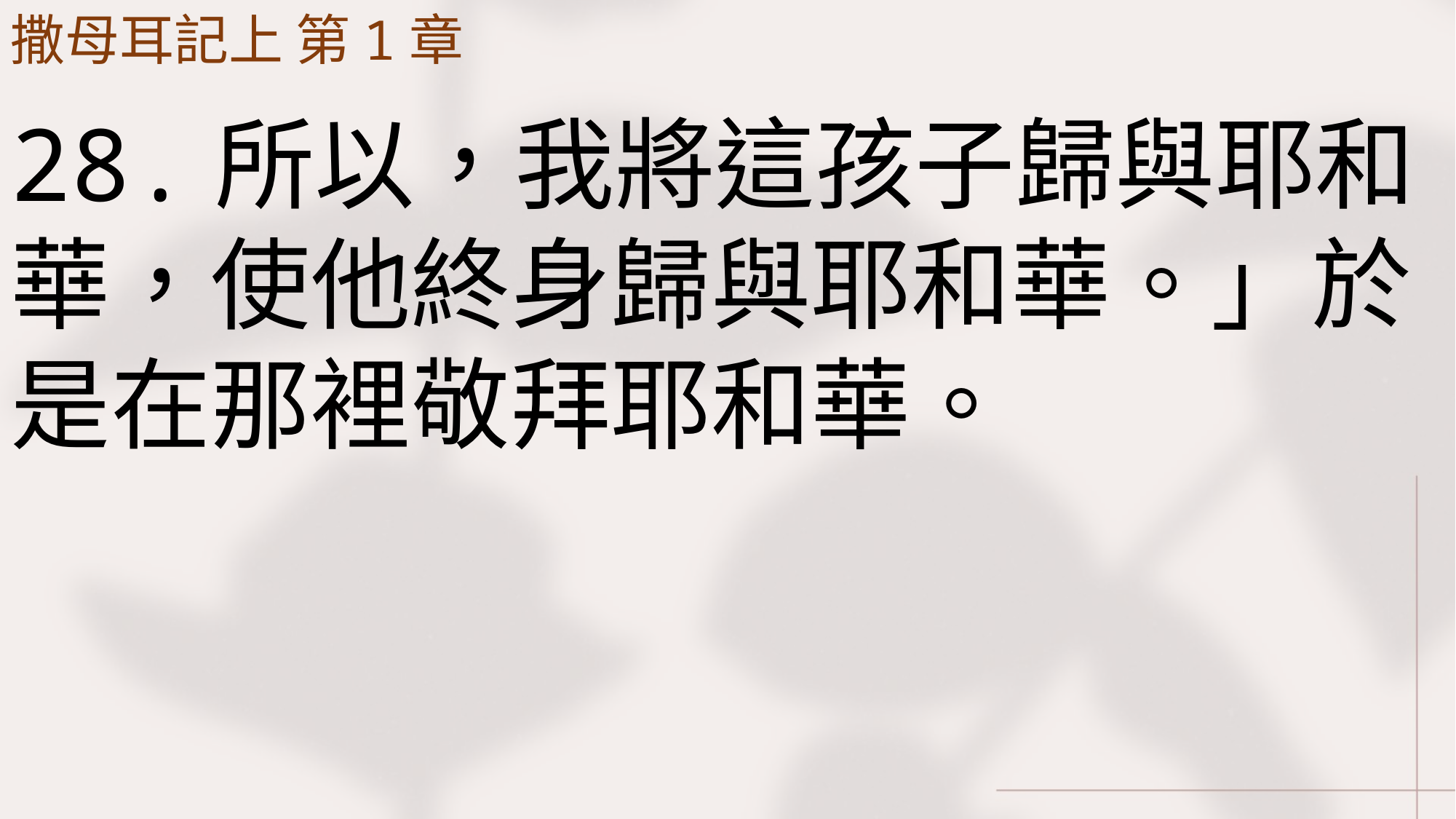

撒母耳記上 第1章
28.所以，我將這孩子歸與耶和華，使他終身歸與耶和華。」於是在那裡敬拜耶和華。